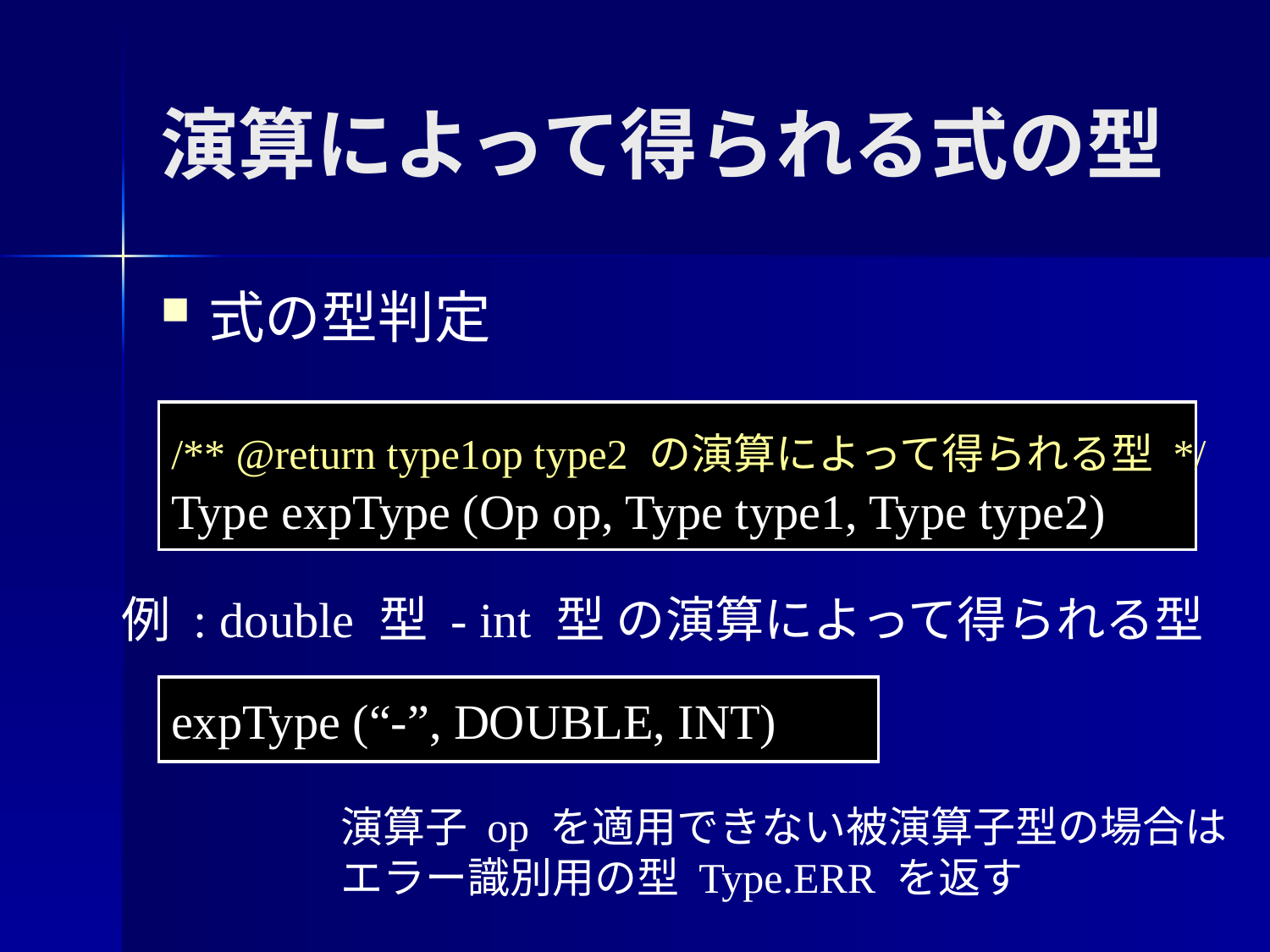

演算によって得られる式の型
式の型判定
/** @return type1op type2 の演算によって得られる型 */
Type expType (Op op, Type type1, Type type2)
例 : double 型 - int 型 の演算によって得られる型
expType (“-”, DOUBLE, INT)
演算子 op を適用できない被演算子型の場合は
エラー識別用の型 Type.ERR を返す